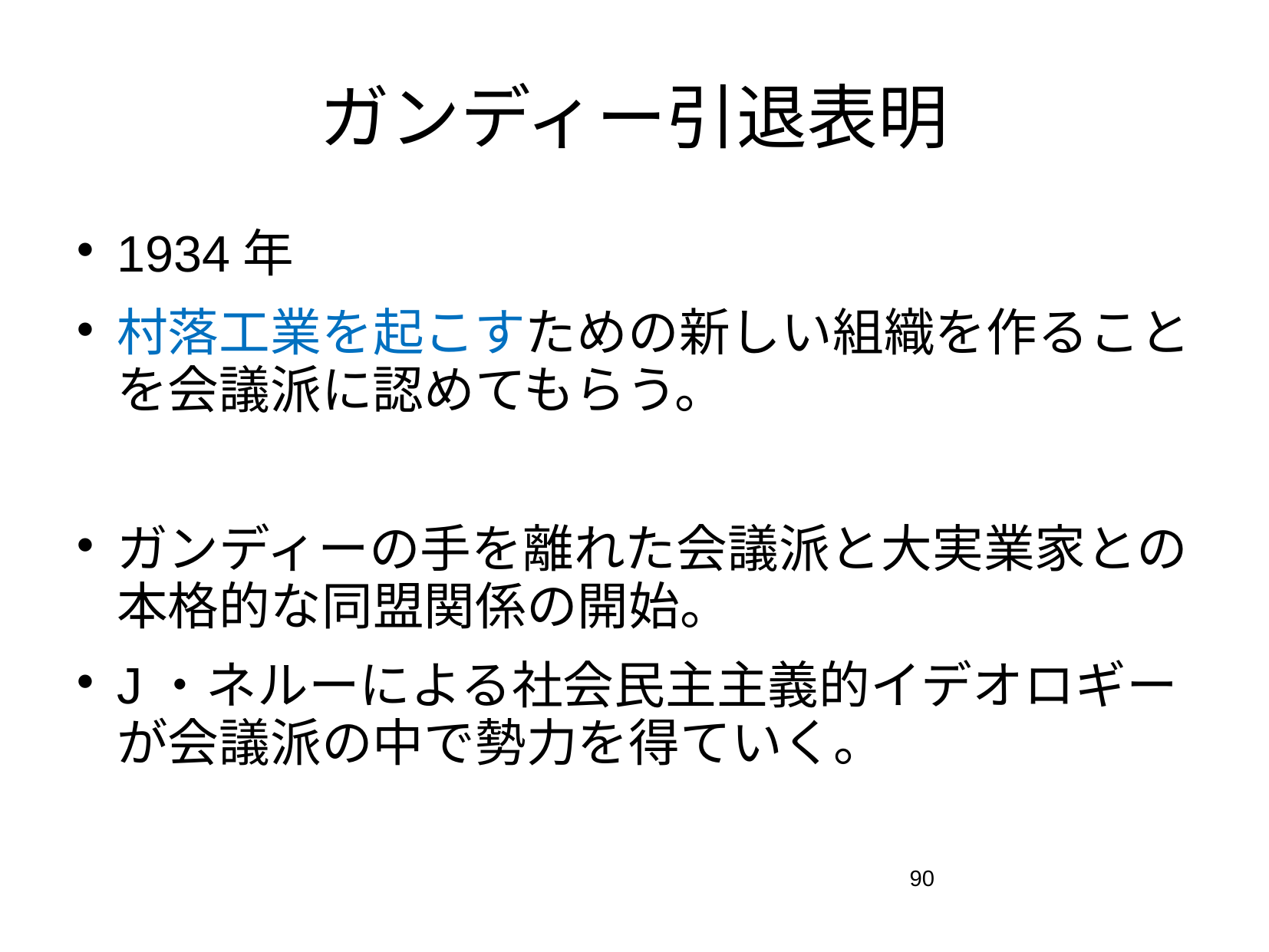

# ガンディー引退表明
1934年
村落工業を起こすための新しい組織を作ることを会議派に認めてもらう。

ガンディーの手を離れた会議派と大実業家との本格的な同盟関係の開始。
J・ネルーによる社会民主主義的イデオロギーが会議派の中で勢力を得ていく。
90